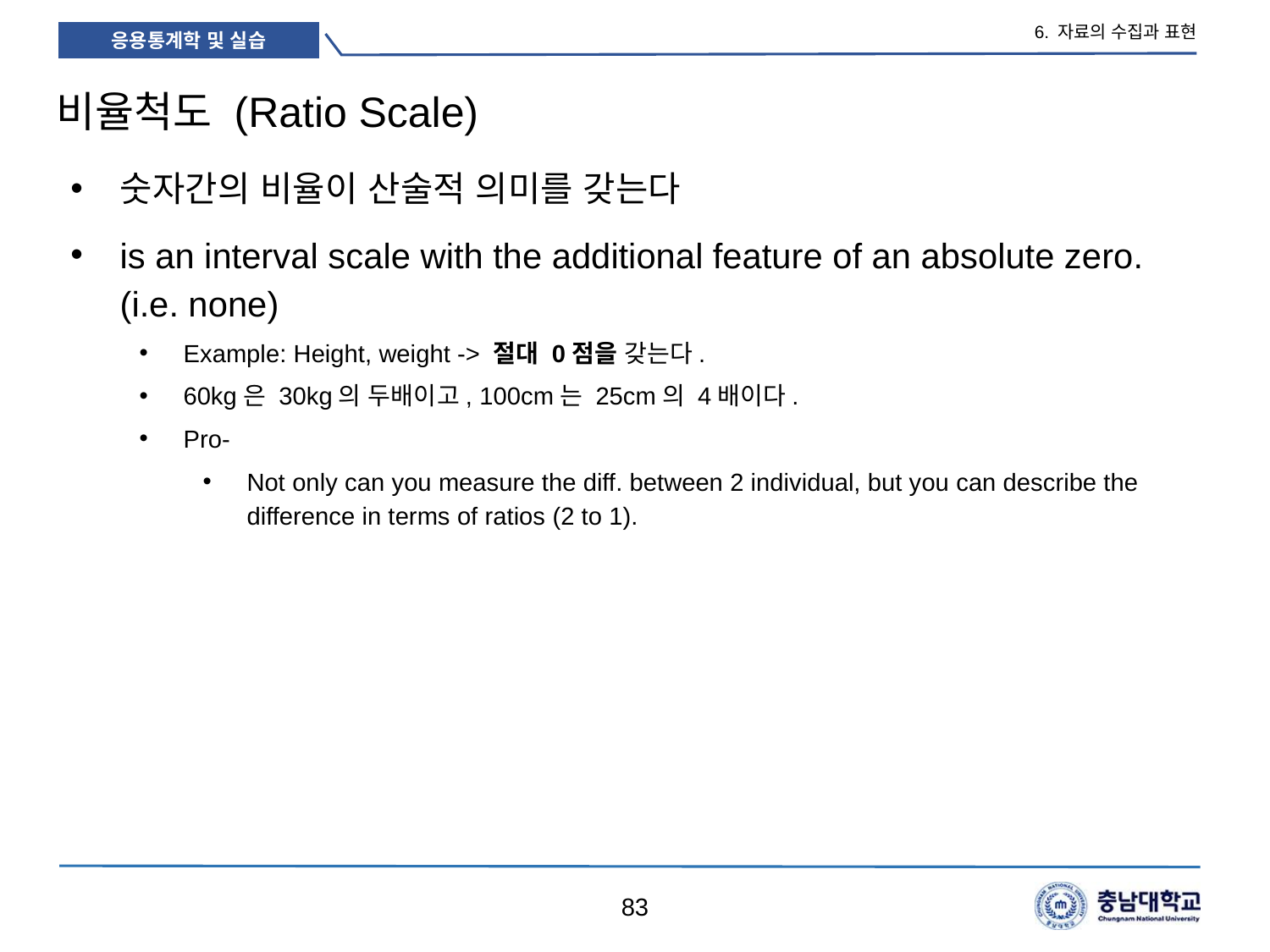

6. 자료의 수집과 표현
# 비율척도 (Ratio Scale)
숫자간의 비율이 산술적 의미를 갖는다
is an interval scale with the additional feature of an absolute zero.  (i.e. none)
Example: Height, weight -> 절대 0점을 갖는다.
60kg은 30kg의 두배이고, 100cm는 25cm의 4배이다.
Pro-
Not only can you measure the diff. between 2 individual, but you can describe the difference in terms of ratios (2 to 1).
83